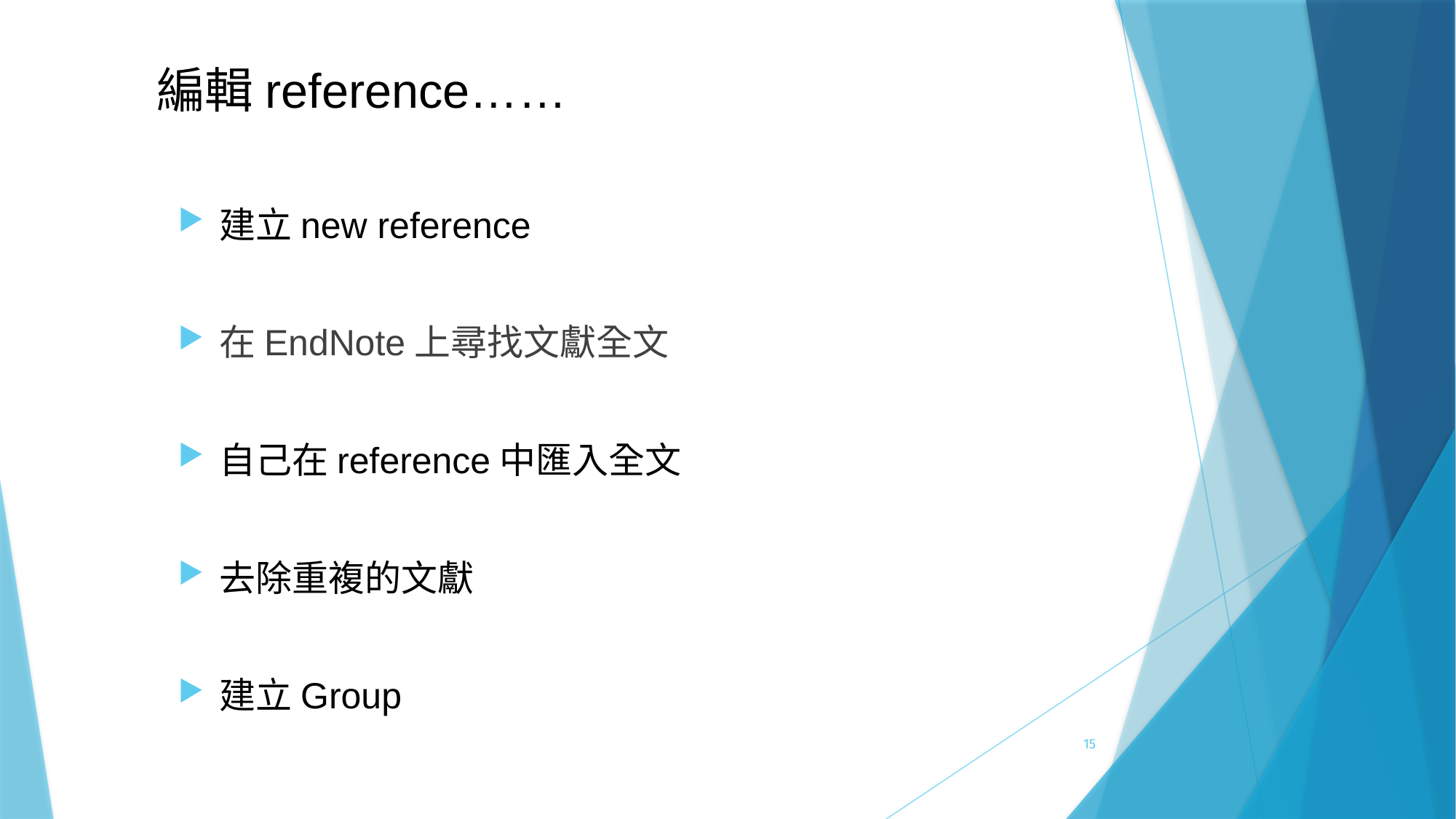

# 編輯reference……
建立new reference

在EndNote上尋找文獻全文

自己在reference中匯入全文

去除重複的文獻

建立Group

15